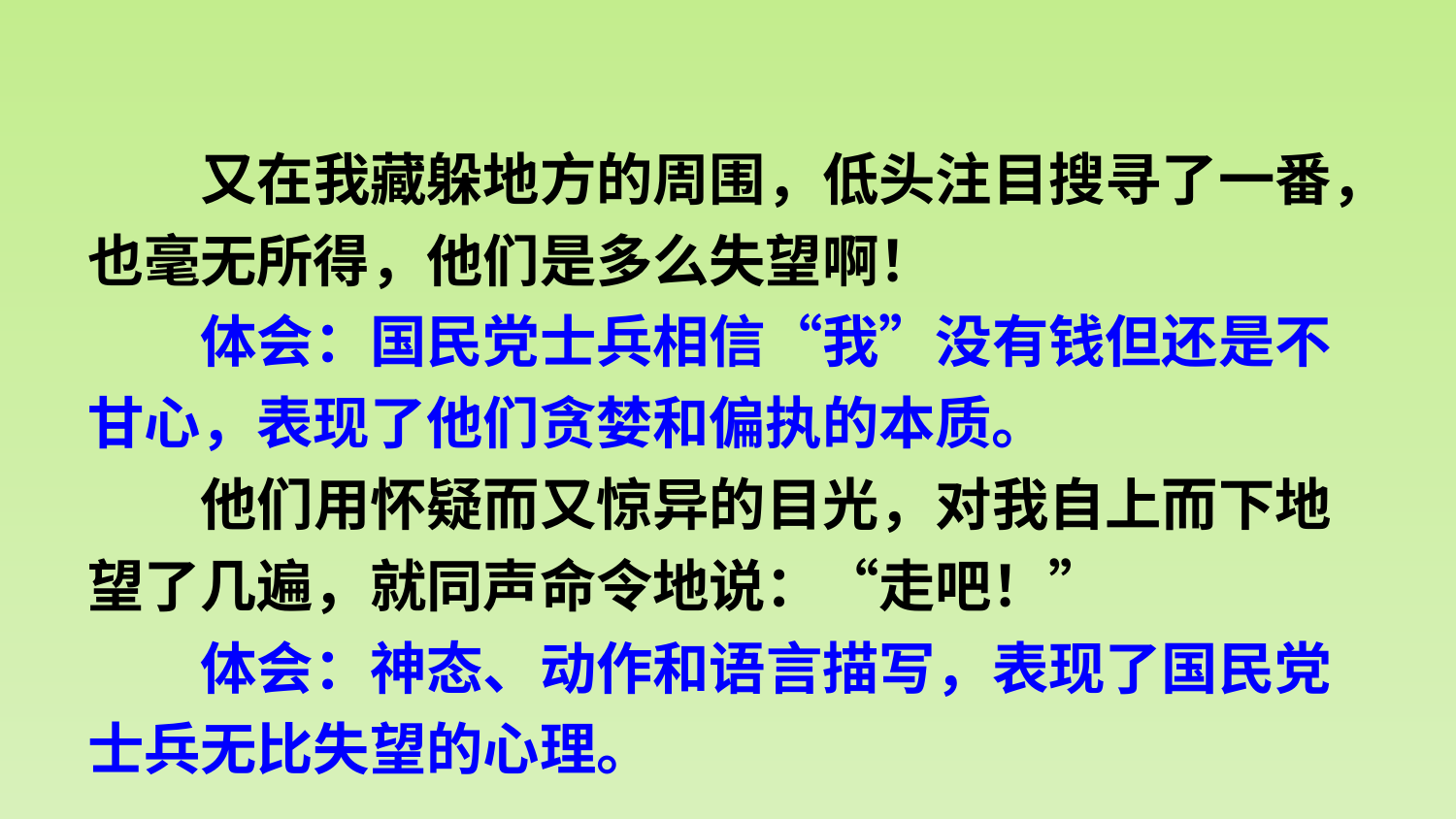

又在我藏躲地方的周围，低头注目搜寻了一番，也毫无所得，他们是多么失望啊！
体会：国民党士兵相信“我”没有钱但还是不甘心，表现了他们贪婪和偏执的本质。
他们用怀疑而又惊异的目光，对我自上而下地望了几遍，就同声命令地说：“走吧！”
体会：神态、动作和语言描写，表现了国民党士兵无比失望的心理。